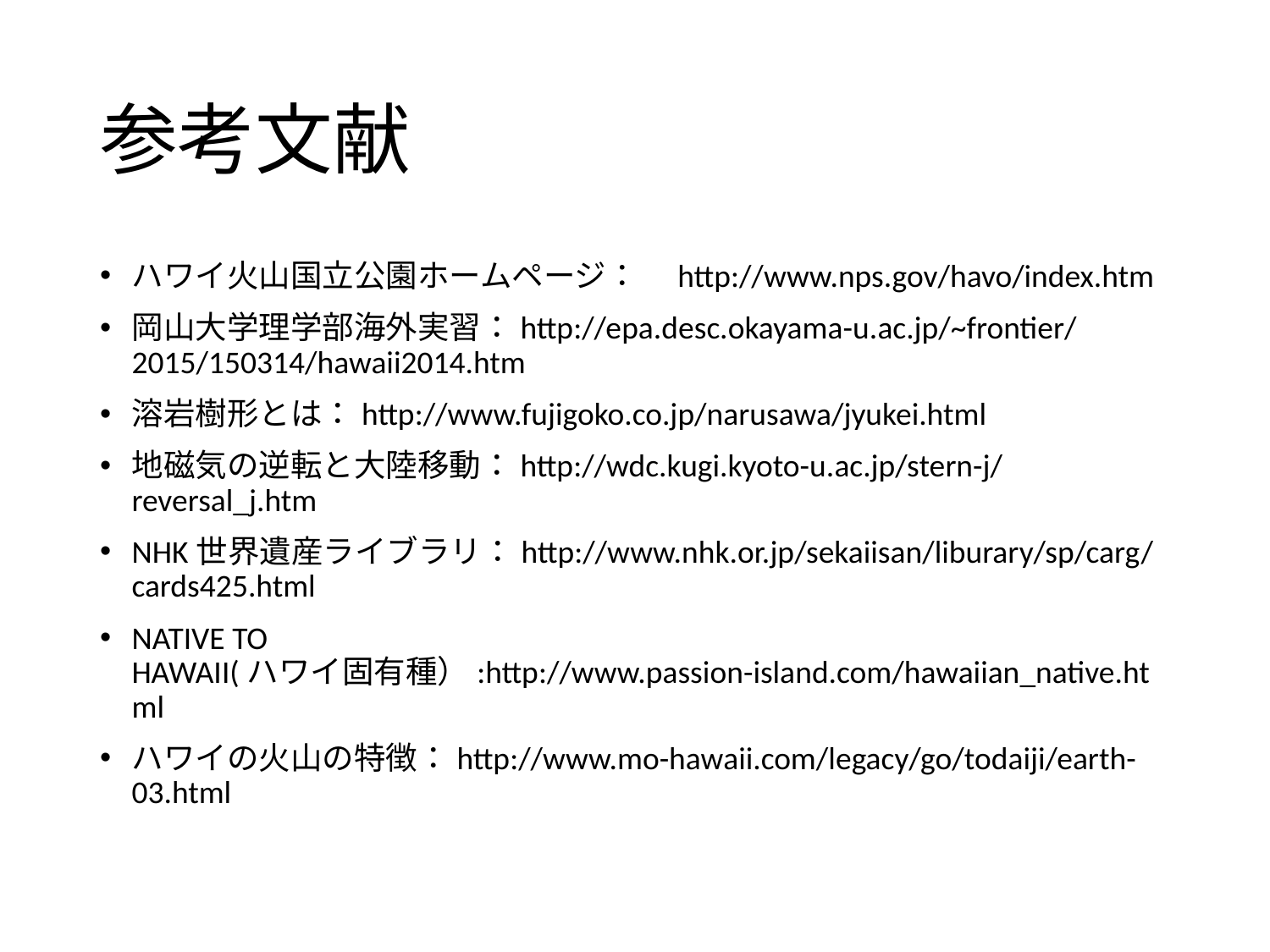

# 参考文献
ハワイ火山国立公園ホームページ：　http://www.nps.gov/havo/index.htm
岡山大学理学部海外実習：http://epa.desc.okayama-u.ac.jp/~frontier/2015/150314/hawaii2014.htm
溶岩樹形とは：http://www.fujigoko.co.jp/narusawa/jyukei.html
地磁気の逆転と大陸移動：http://wdc.kugi.kyoto-u.ac.jp/stern-j/reversal_j.htm
NHK世界遺産ライブラリ：http://www.nhk.or.jp/sekaiisan/liburary/sp/carg/cards425.html
NATIVE TO HAWAII(ハワイ固有種）:http://www.passion-island.com/hawaiian_native.html
ハワイの火山の特徴：http://www.mo-hawaii.com/legacy/go/todaiji/earth-03.html